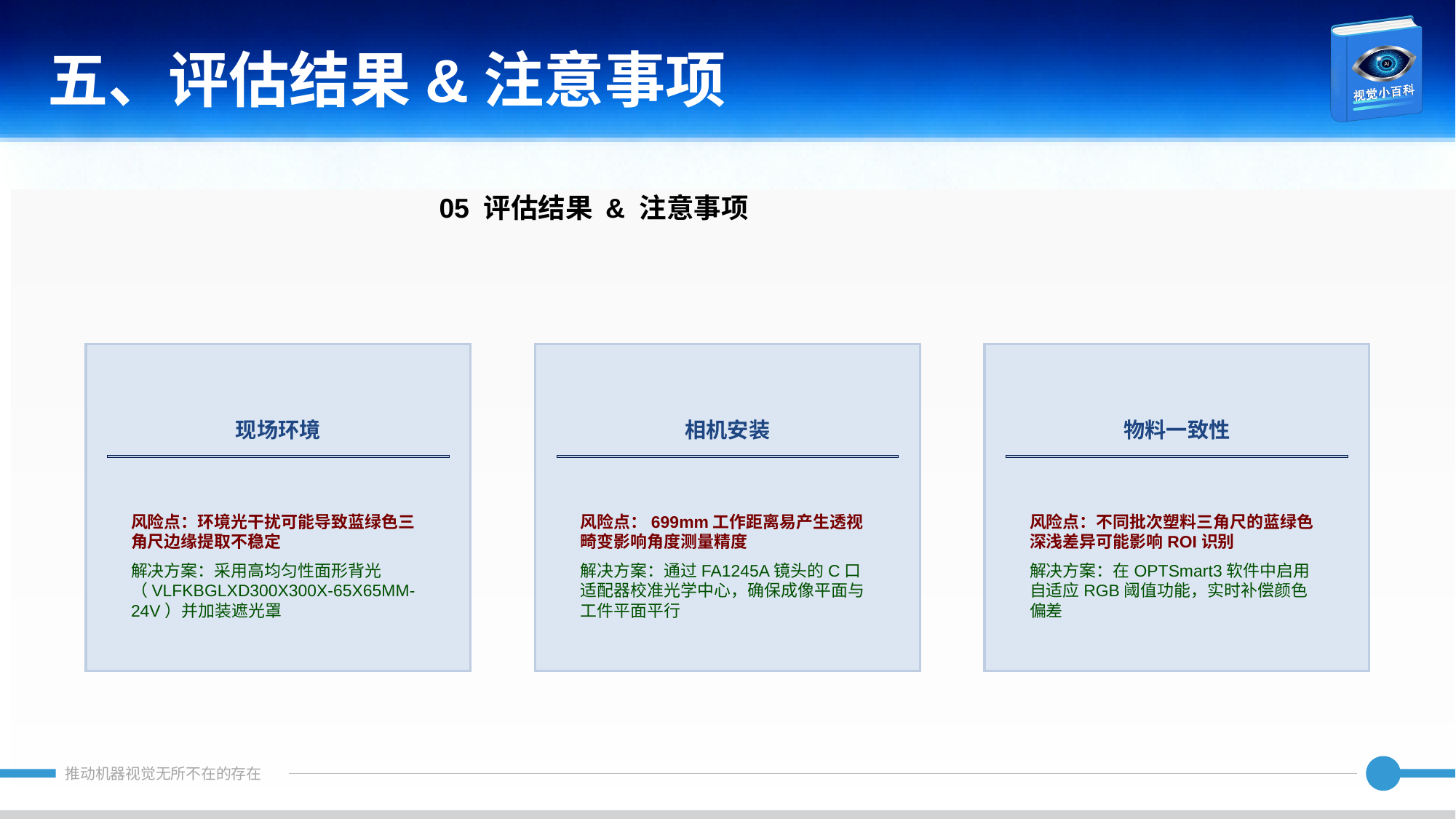

五、评估结果&注意事项

05 评估结果 & 注意事项

现场环境

相机安装

物料一致性

风险点：环境光干扰可能导致蓝绿色三角尺边缘提取不稳定
解决方案：采用高均匀性面形背光（VLFKBGLXD300X300X-65X65MM-24V）并加装遮光罩

风险点：699mm工作距离易产生透视畸变影响角度测量精度
解决方案：通过FA1245A镜头的C口适配器校准光学中心，确保成像平面与工件平面平行

风险点：不同批次塑料三角尺的蓝绿色深浅差异可能影响ROI识别
解决方案：在OPTSmart3软件中启用自适应RGB阈值功能，实时补偿颜色偏差
10